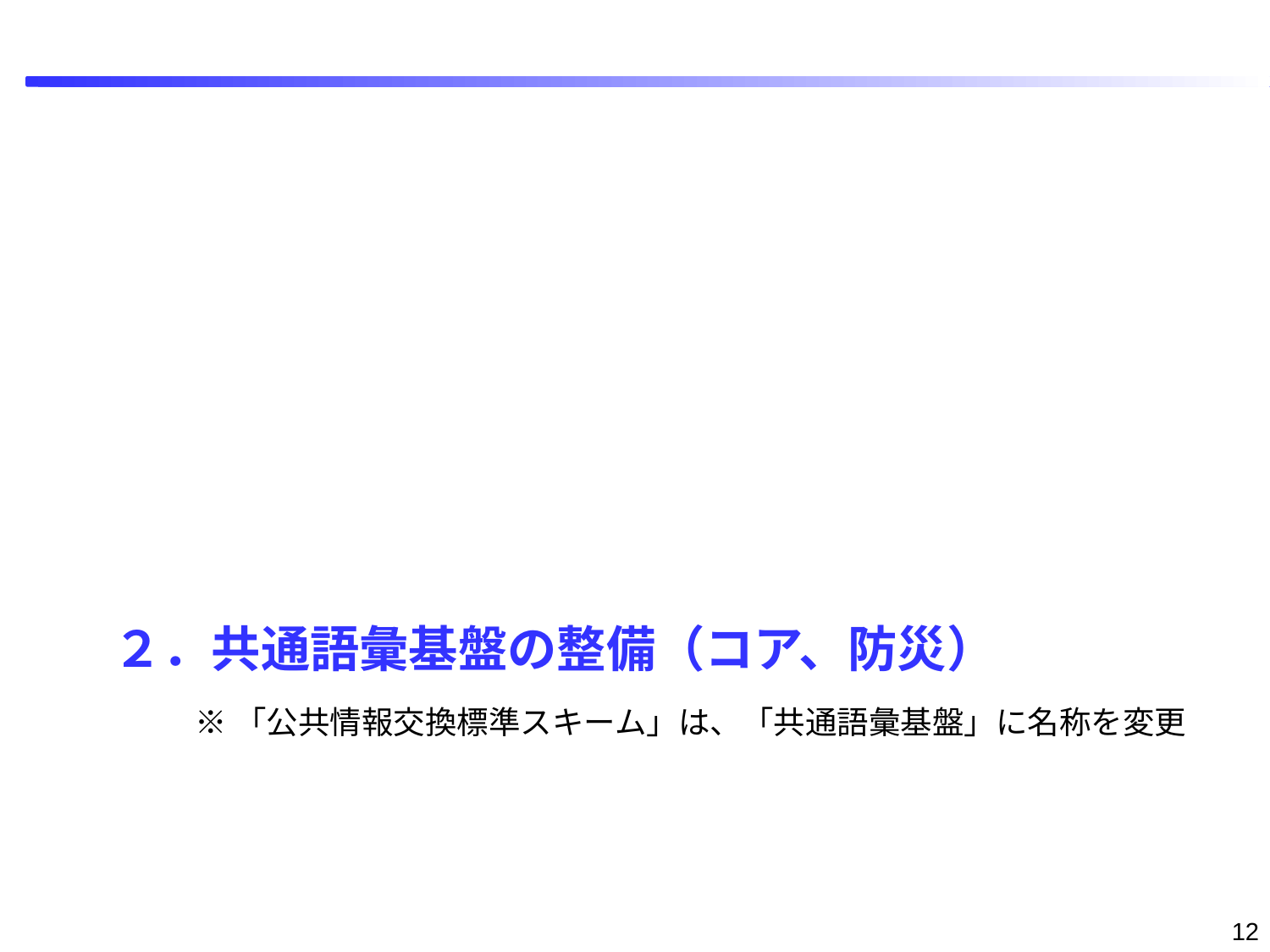

# ２．共通語彙基盤の整備（コア、防災）
※「公共情報交換標準スキーム」は、「共通語彙基盤」に名称を変更
12